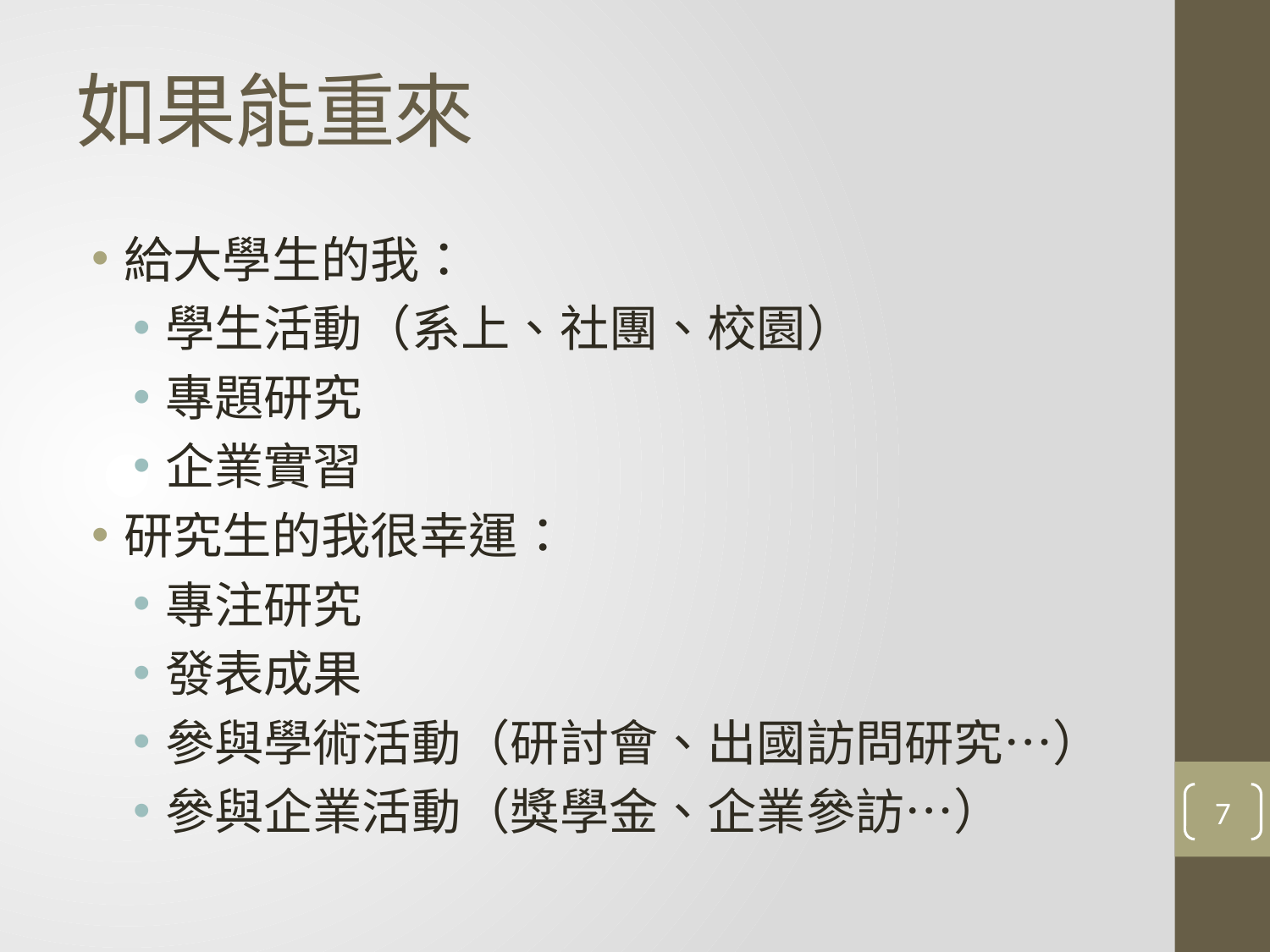

# 如果能重來
給大學生的我：
學生活動（系上、社團、校園）
專題研究
企業實習
研究生的我很幸運：
專注研究
發表成果
參與學術活動（研討會、出國訪問研究…）
參與企業活動（獎學金、企業參訪…）
7